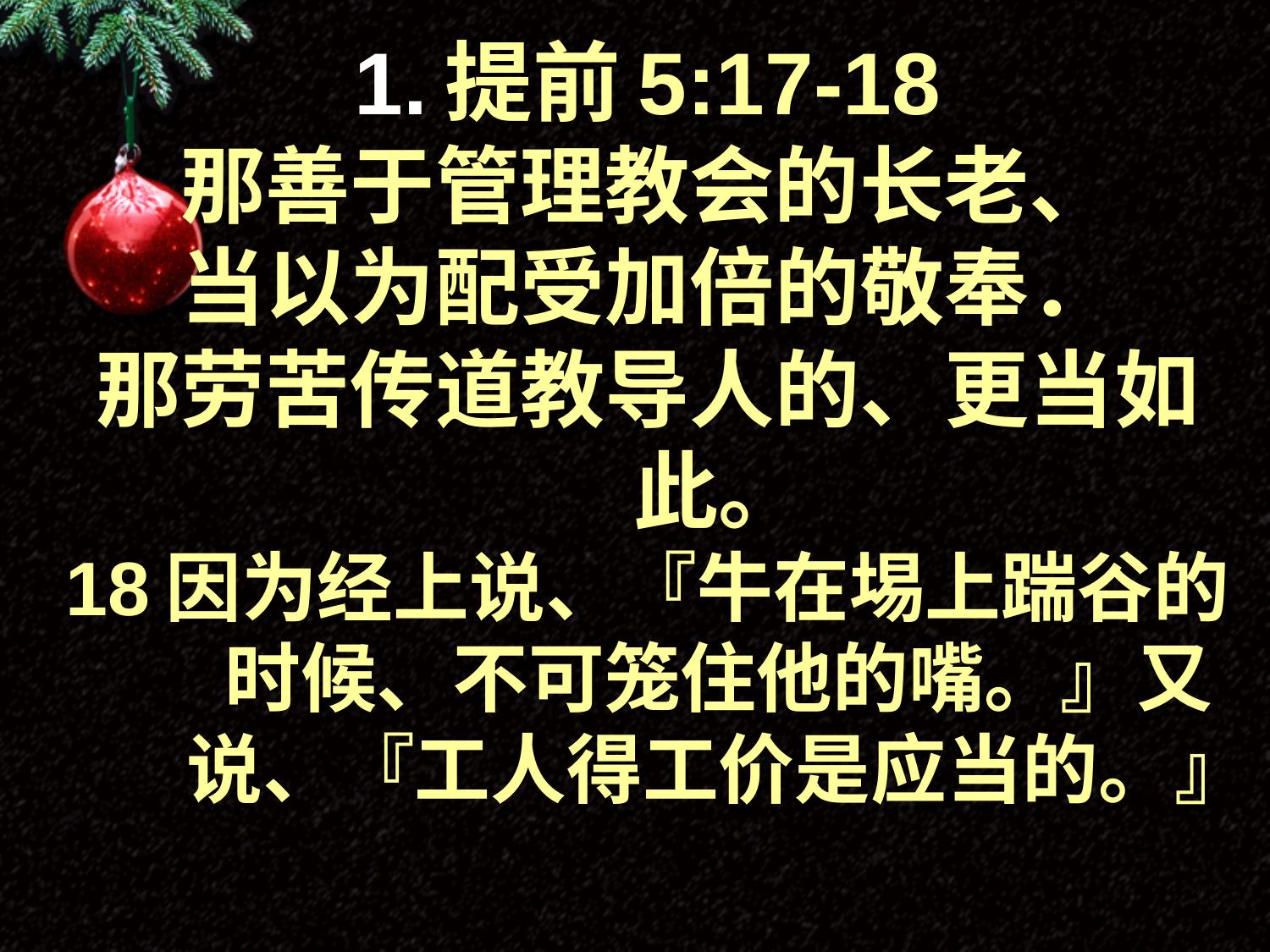

1.提前5:17-18
那善于管理教会的长老、
当以为配受加倍的敬奉．
那劳苦传道教导人的、更当如此。
18因为经上说、『牛在埸上踹谷的时候、不可笼住他的嘴。』又说、『工人得工价是应当的。』